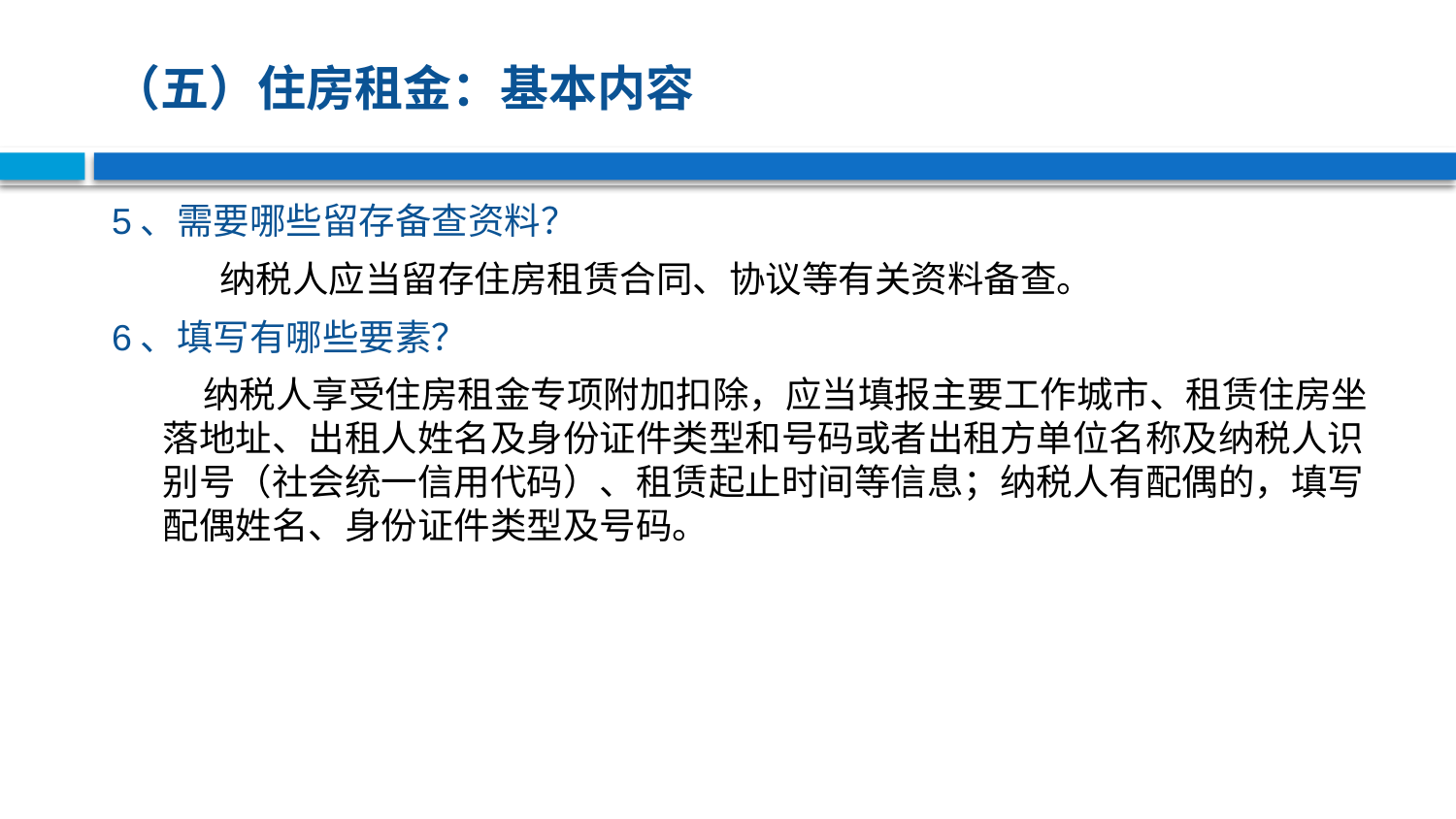

# （五）住房租金：基本内容
5、需要哪些留存备查资料？
            纳税人应当留存住房租赁合同、协议等有关资料备查。
6、填写有哪些要素？
          纳税人享受住房租金专项附加扣除，应当填报主要工作城市、租赁住房坐落地址、出租人姓名及身份证件类型和号码或者出租方单位名称及纳税人识别号（社会统一信用代码）、租赁起止时间等信息；纳税人有配偶的，填写配偶姓名、身份证件类型及号码。